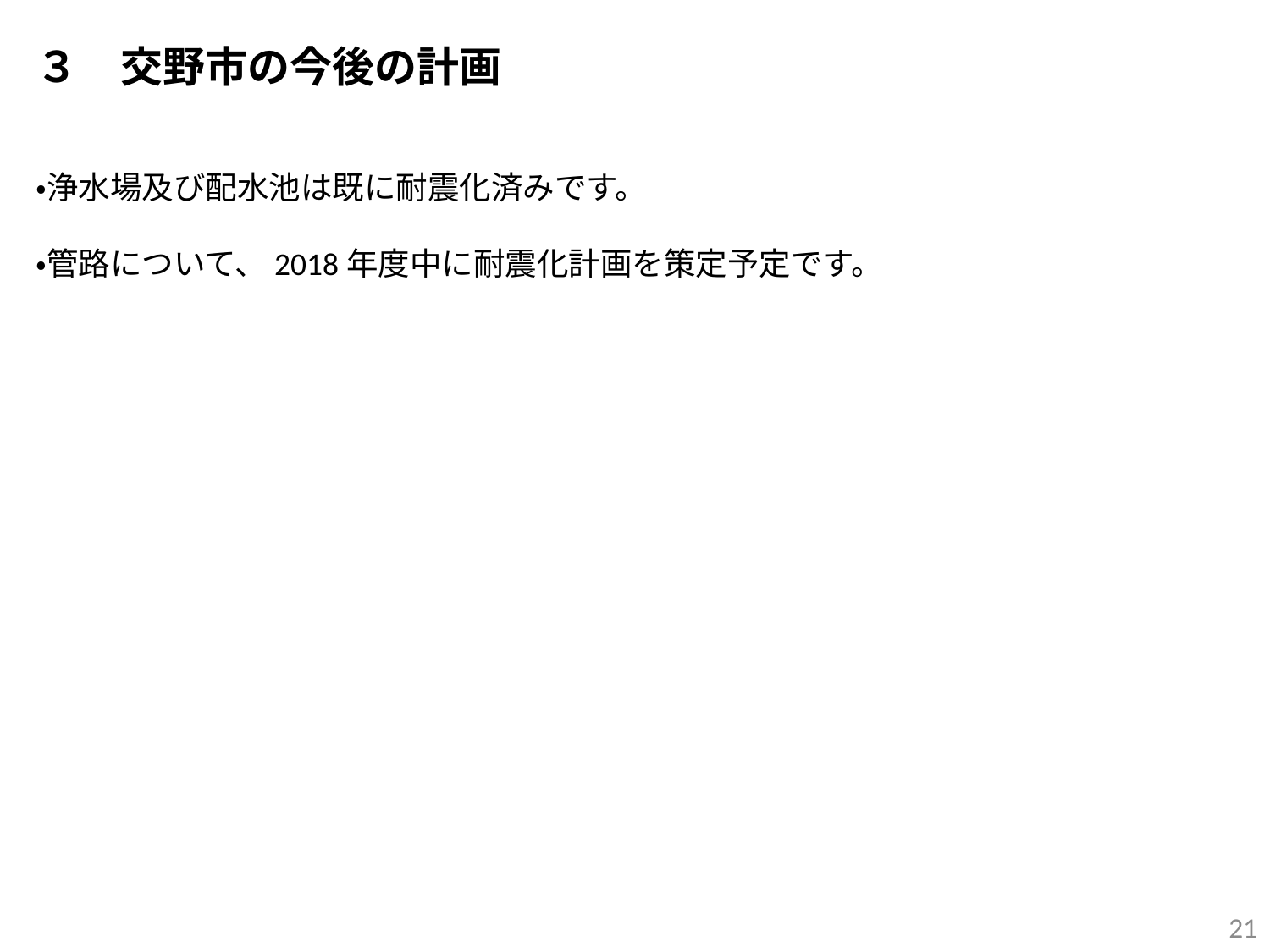

３　交野市の今後の計画

・浄水場及び配水池は既に耐震化済みです。

・管路について、2018年度中に耐震化計画を策定予定です。

21